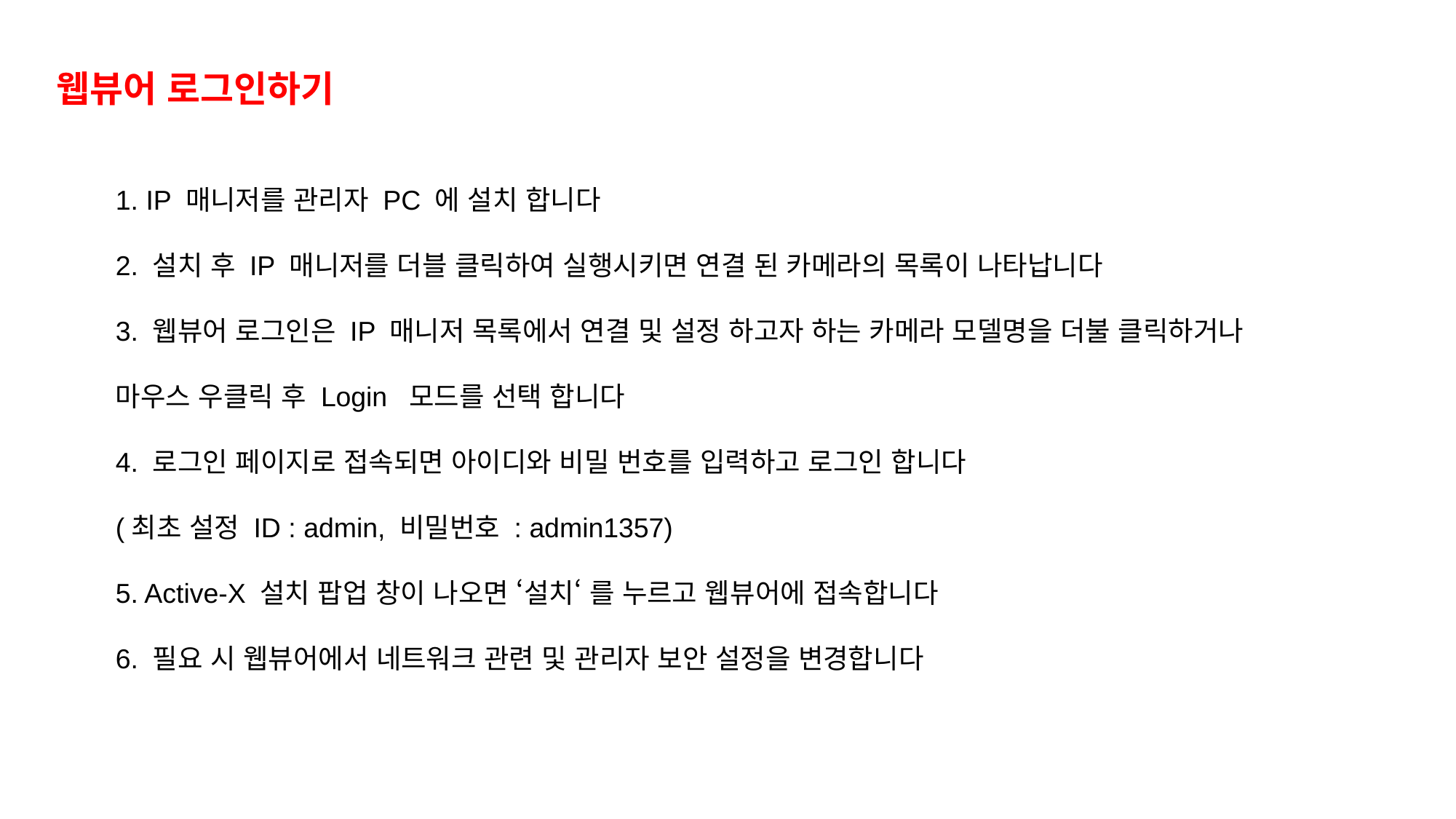

웹뷰어 로그인하기
1. IP 매니저를 관리자 PC 에 설치 합니다
2. 설치 후 IP 매니저를 더블 클릭하여 실행시키면 연결 된 카메라의 목록이 나타납니다
3. 웹뷰어 로그인은 IP 매니저 목록에서 연결 및 설정 하고자 하는 카메라 모델명을 더불 클릭하거나
마우스 우클릭 후 Login  모드를 선택 합니다
4. 로그인 페이지로 접속되면 아이디와 비밀 번호를 입력하고 로그인 합니다
(최초 설정 ID : admin, 비밀번호 : admin1357)
5. Active-X 설치 팝업 창이 나오면 ‘설치‘ 를 누르고 웹뷰어에 접속합니다
6. 필요 시 웹뷰어에서 네트워크 관련 및 관리자 보안 설정을 변경합니다